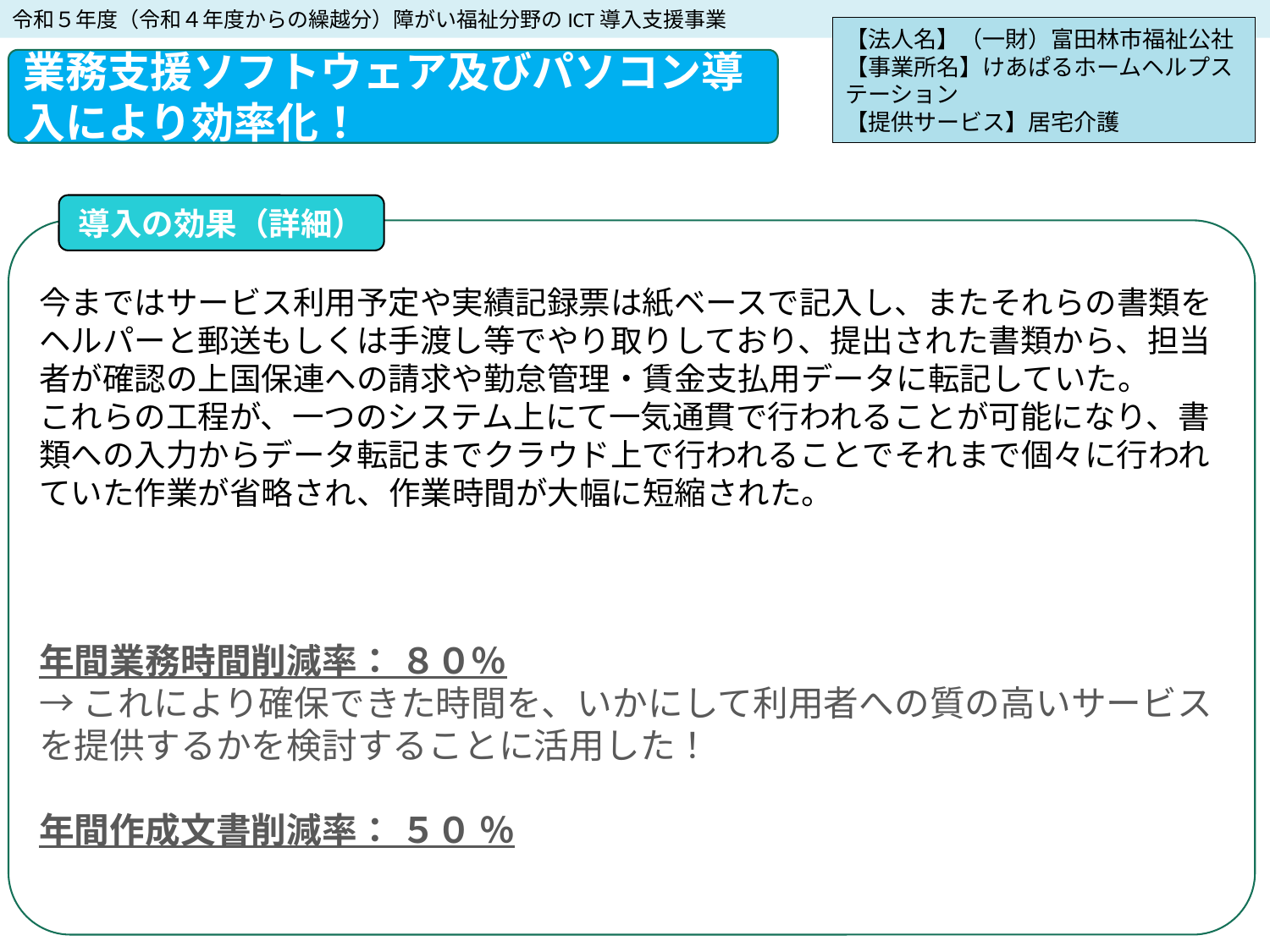

令和５年度（令和４年度からの繰越分）障がい福祉分野のICT導入支援事業
【法人名】（一財）富田林市福祉公社
【事業所名】けあぱるホームヘルプステーション
【提供サービス】居宅介護
業務支援ソフトウェア及びパソコン導入により効率化！
導入の効果（詳細）

今まではサービス利用予定や実績記録票は紙ベースで記入し、またそれらの書類をヘルパーと郵送もしくは手渡し等でやり取りしており、提出された書類から、担当者が確認の上国保連への請求や勤怠管理・賃金支払用データに転記していた。
これらの工程が、一つのシステム上にて一気通貫で行われることが可能になり、書類への入力からデータ転記までクラウド上で行われることでそれまで個々に行われていた作業が省略され、作業時間が大幅に短縮された。

年間業務時間削減率： ８０％
→これにより確保できた時間を、いかにして利用者への質の高いサービスを提供するかを検討することに活用した！

年間作成文書削減率： ５０ ％